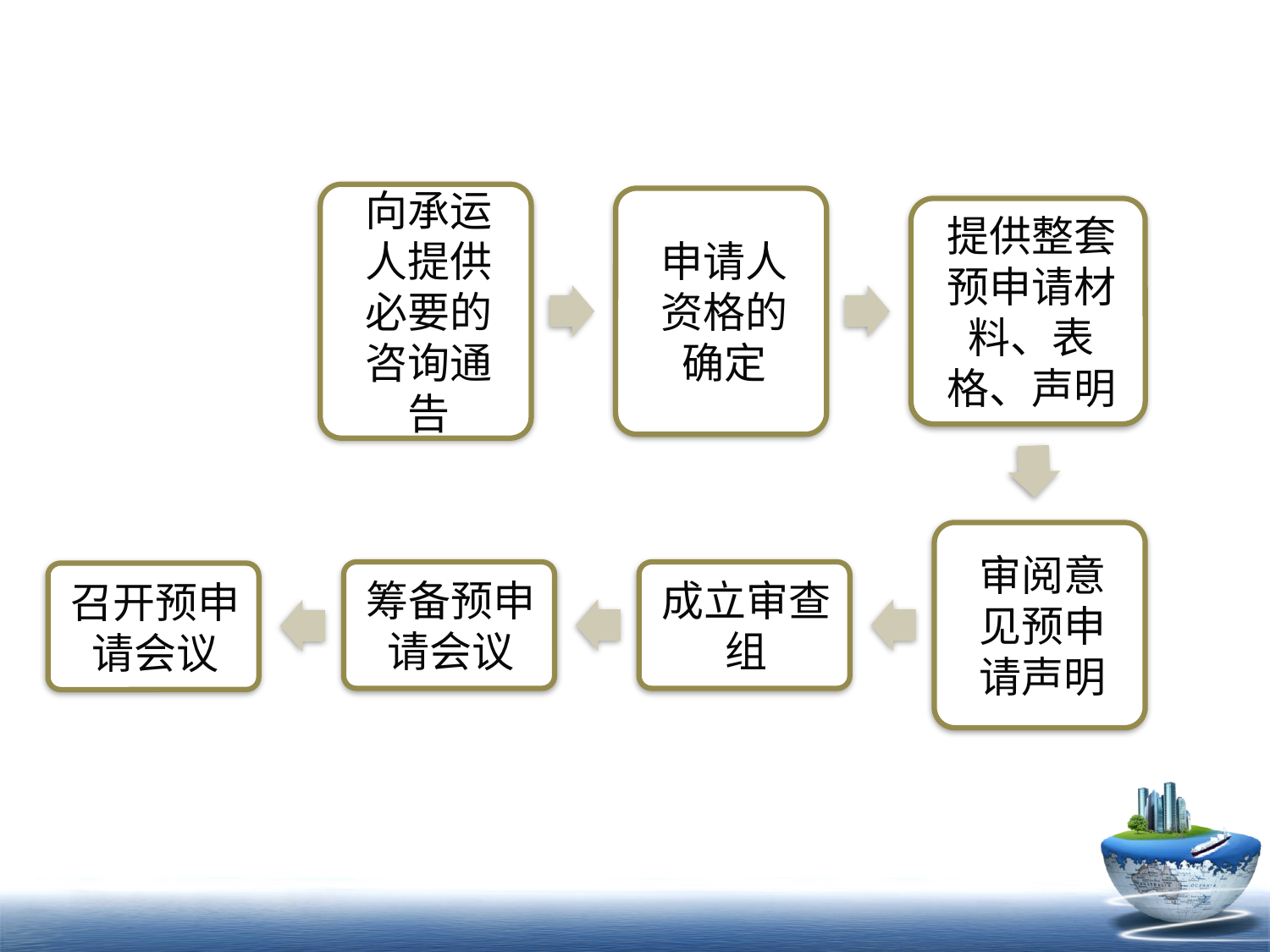

向承运人提供必要的咨询通告

申请人资格的确定

提供整套预申请材料、表格、声明

审阅意见预申请声明

成立审查组

筹备预申请会议

召开预申请会议